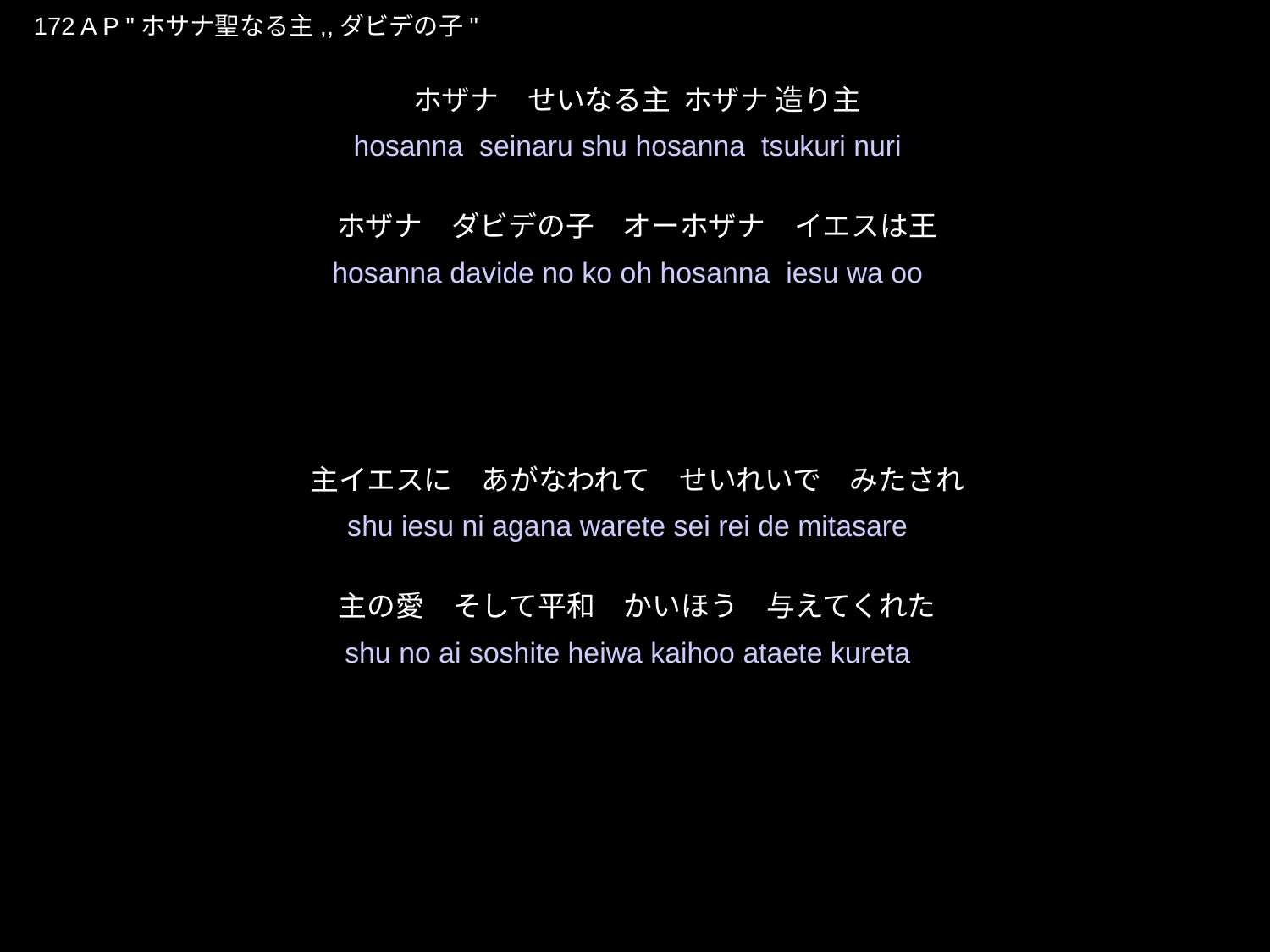

ほさなせいなるしゅほさなつくりぬし
★P
172 A P "ホサナ聖なる主,,ダビデの子"
ホザナ　せいなる主  ホザナ 造り主
ホザナ　ダビデの子　オーホザナ　イエスは王
主イエスに　あがなわれて　せいれいで　みたされ
主の愛　そして平和　かいほう　与えてくれた
★２
hosanna  seinaru shu hosanna  tsukuri nuri
hosanna davide no ko oh hosanna  iesu wa oo
shu iesu ni agana warete sei rei de mitasare
shu no ai soshite heiwa kaihoo ataete kureta